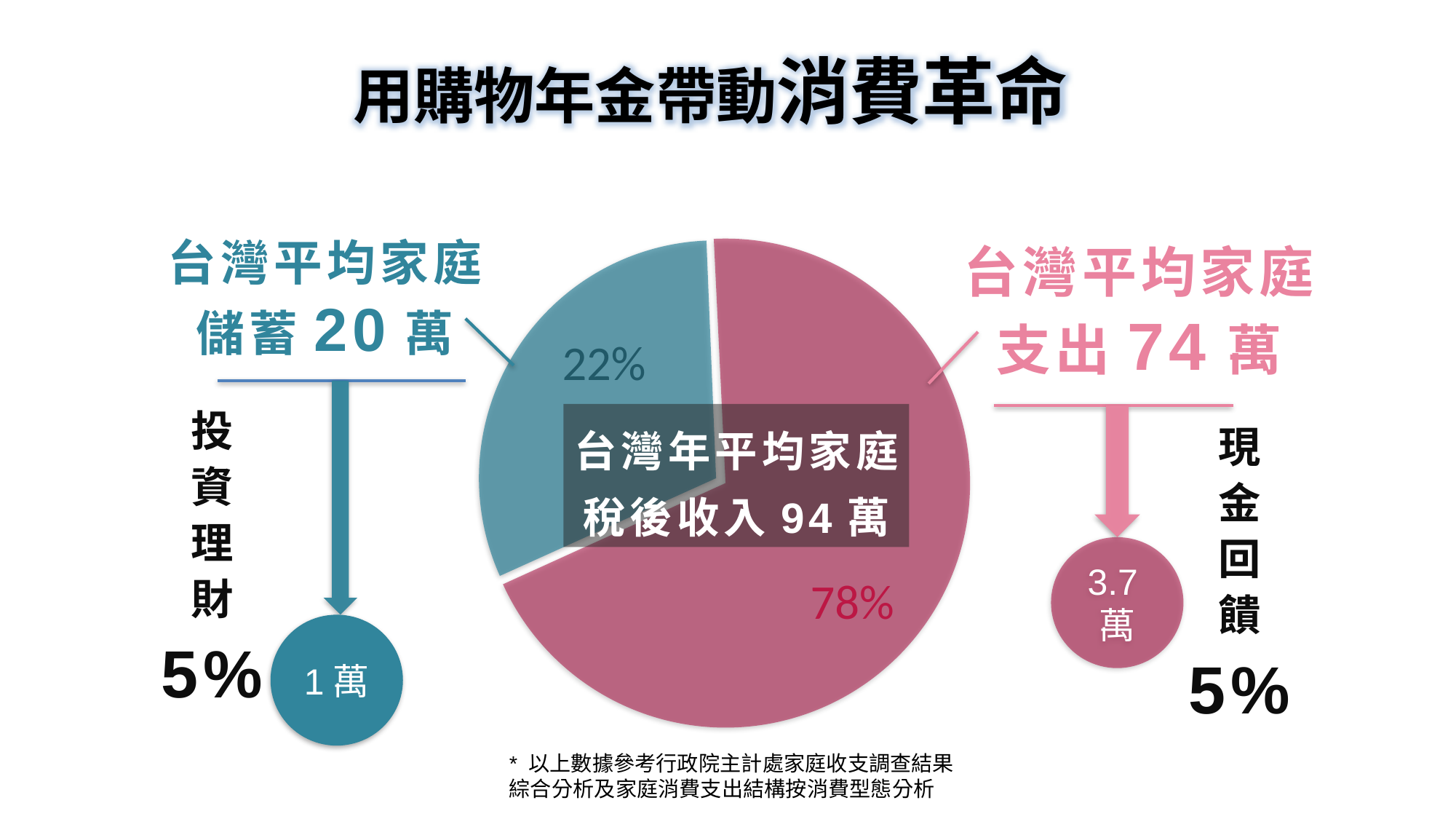

用購物年金帶動消費革命
台灣平均家庭
儲蓄20萬
台灣平均家庭
支出74萬

22%

投
資
理
財
5%
台灣年平均家庭
稅後收入94萬

現
金
回
饋
5%
3.7萬
78%
1萬
* 以上數據參考行政院主計處家庭收支調查結果
綜合分析及家庭消費支出結構按消費型態分析